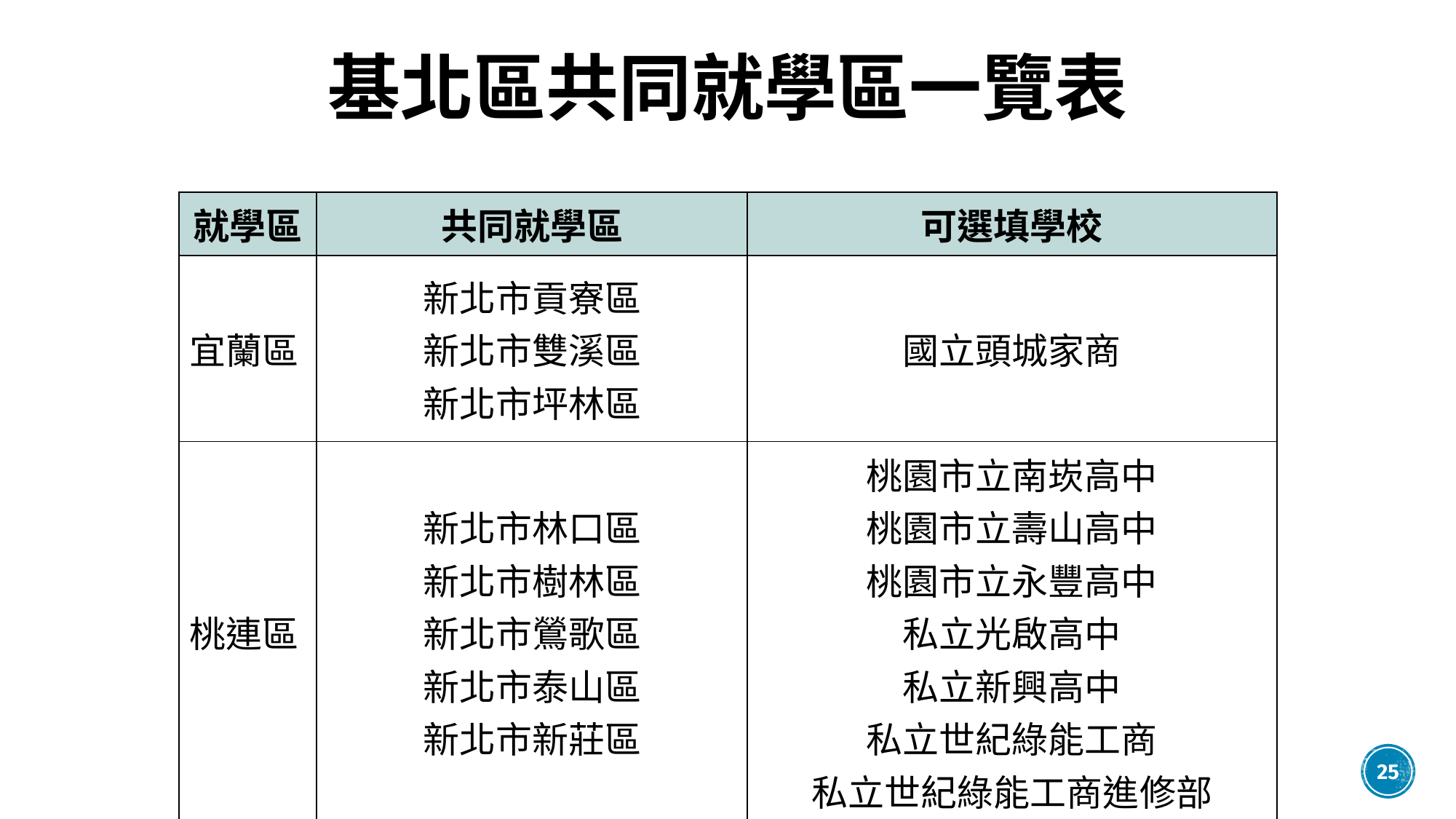

# 基北區共同就學區一覽表
| 就學區 | 共同就學區 | 可選填學校 |
| --- | --- | --- |
| 宜蘭區 | 新北市貢寮區 新北市雙溪區 新北市坪林區 | 國立頭城家商 |
| 桃連區 | 新北市林口區 新北市樹林區 新北市鶯歌區 新北市泰山區 新北市新莊區 | 桃園市立南崁高中 桃園市立壽山高中 桃園市立永豐高中 私立光啟高中 私立新興高中 私立世紀綠能工商 私立世紀綠能工商進修部 |
25